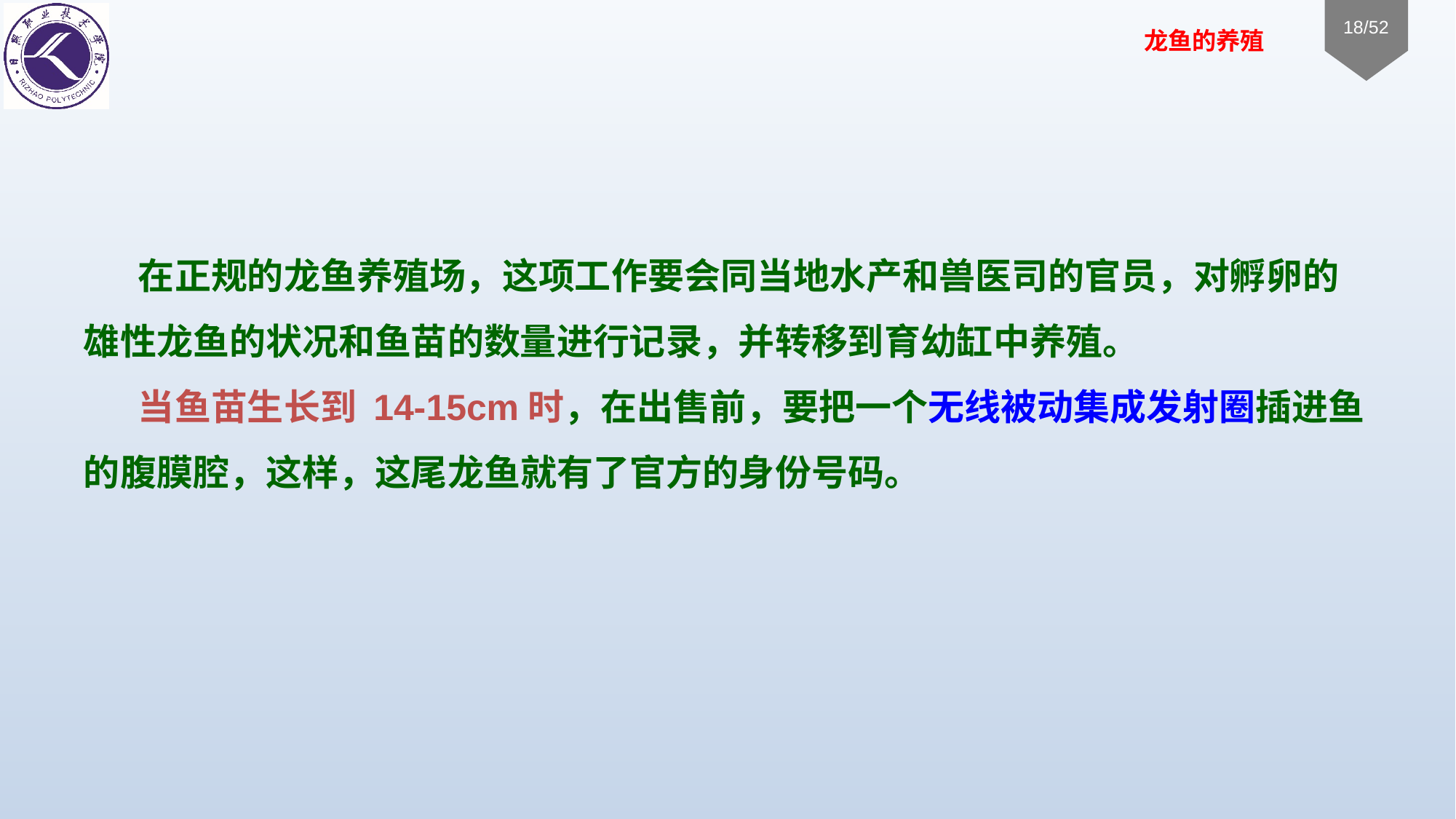

#
在正规的龙鱼养殖场，这项工作要会同当地水产和兽医司的官员，对孵卵的雄性龙鱼的状况和鱼苗的数量进行记录，并转移到育幼缸中养殖。
当鱼苗生长到 14-15cm时，在出售前，要把一个无线被动集成发射圈插进鱼的腹膜腔，这样，这尾龙鱼就有了官方的身份号码。